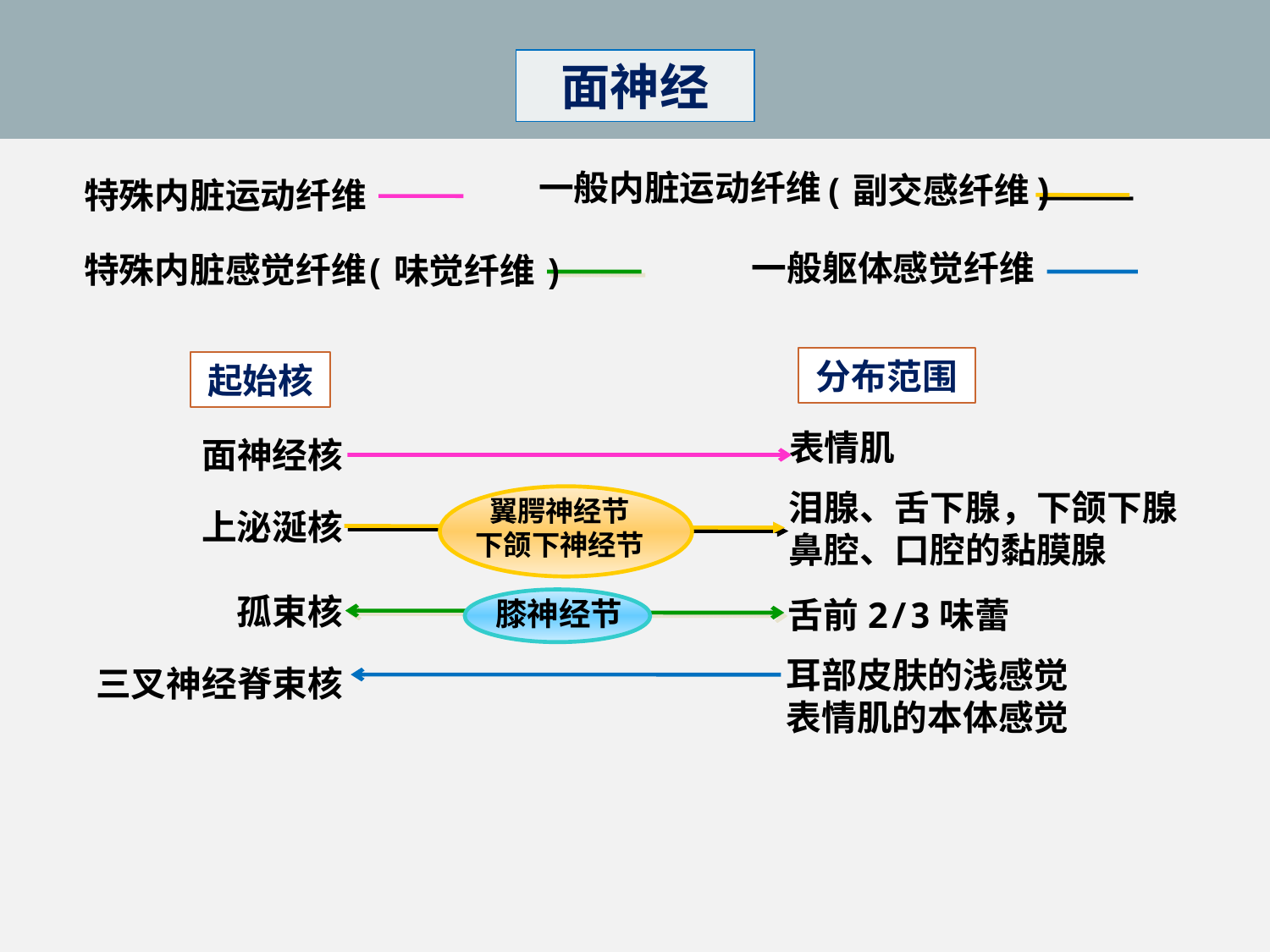

面神经
一般内脏运动纤维
(副交感纤维)
特殊内脏运动纤维

一般躯体感觉纤维
特殊内脏感觉纤维
(味觉纤维)

分布范围
起始核
面神经核
上泌涎核
孤束核
三叉神经脊束核
表情肌

泪腺、舌下腺，下颌下腺
鼻腔、口腔的黏膜腺

翼腭神经节
下颌下神经节

舌前2/3味蕾
 膝神经节

耳部皮肤的浅感觉
表情肌的本体感觉